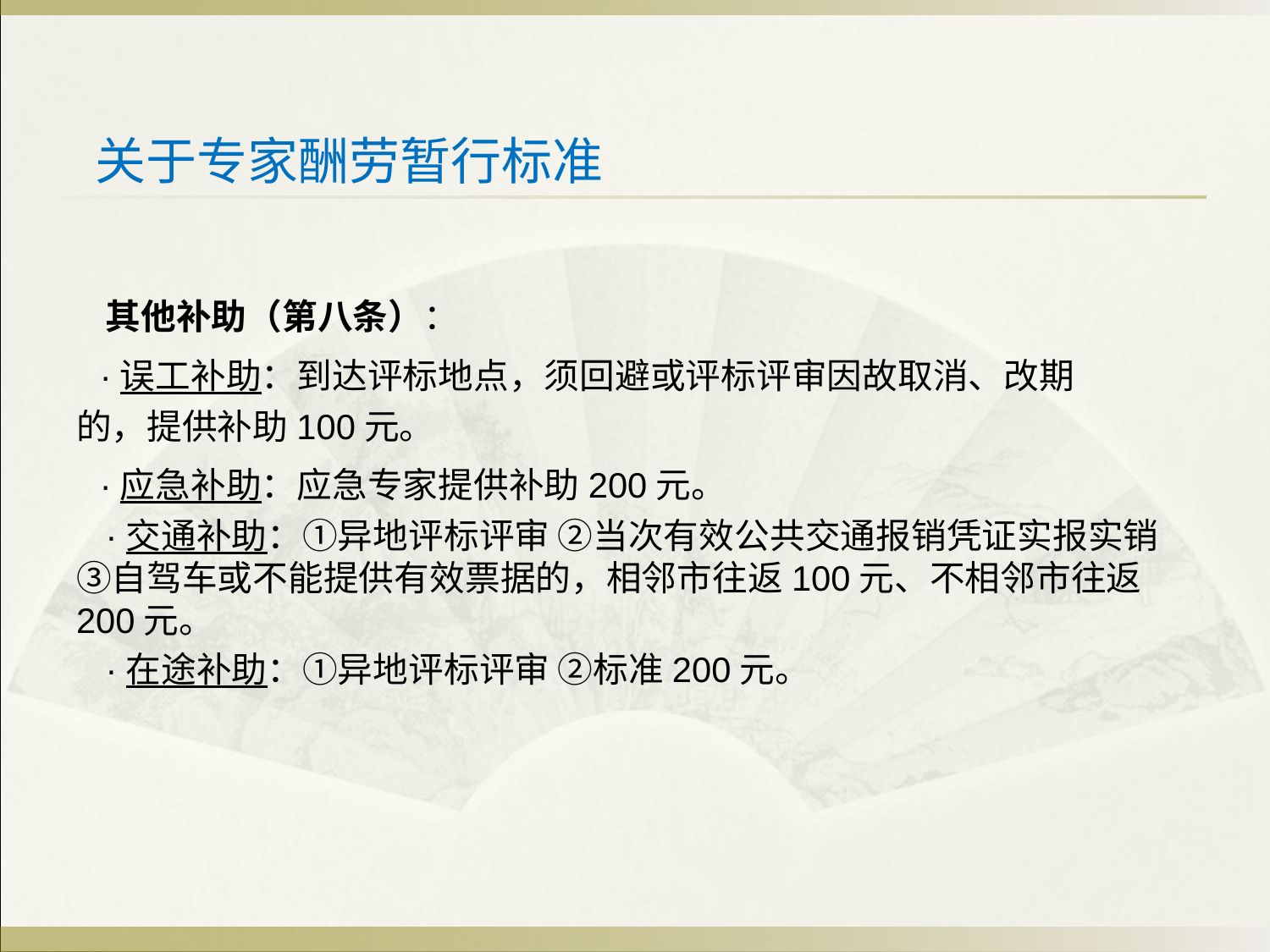

# 关于专家酬劳暂行标准

  其他补助（第八条）：
  ·误工补助：到达评标地点，须回避或评标评审因故取消、改期
的，提供补助100元。
  ·应急补助：应急专家提供补助200元。
   ·交通补助：①异地评标评审 ②当次有效公共交通报销凭证实报实销 ③自驾车或不能提供有效票据的，相邻市往返100元、不相邻市往返200元。
   ·在途补助：①异地评标评审 ②标准200元。